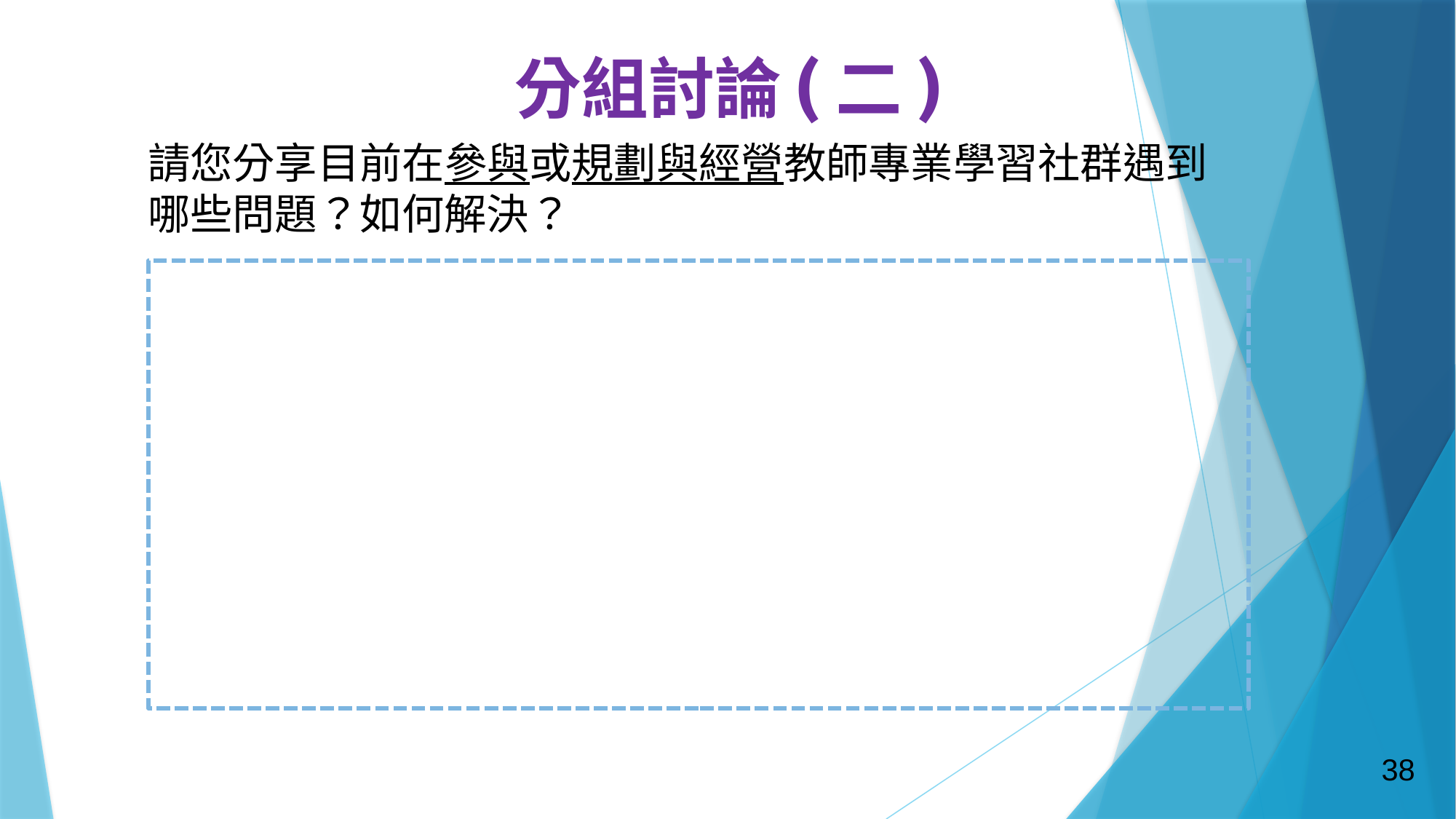

# 分組討論(二)
請您分享目前在參與或規劃與經營教師專業學習社群遇到哪些問題？如何解決？

38